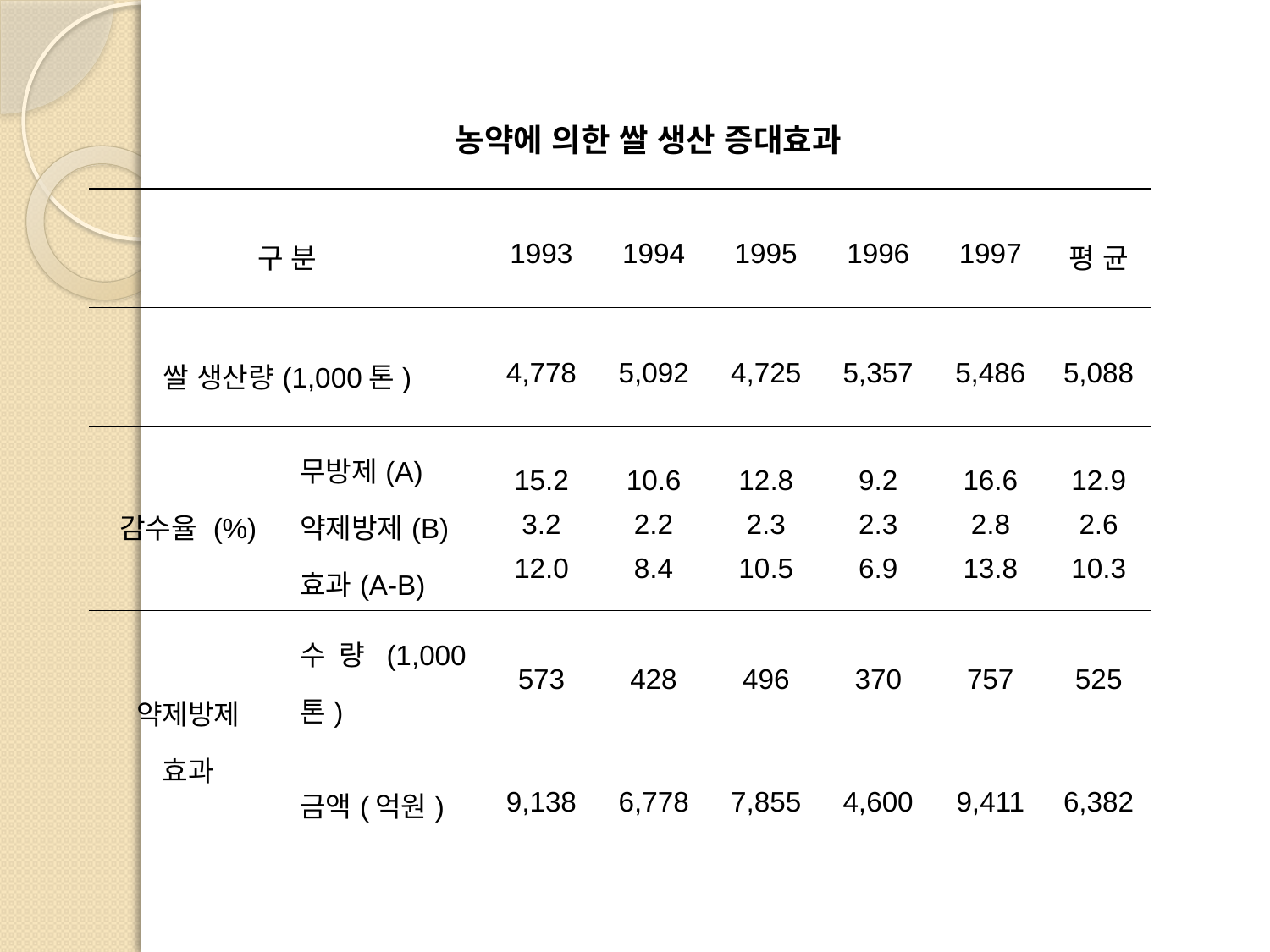

농약에 의한 쌀 생산 증대효과

| 구 분 |  | 1993 | 1994 | 1995 | 1996 | 1997 | 평 균 |
| --- | --- | --- | --- | --- | --- | --- | --- |
| 쌀 생산량(1,000톤) |  | 4,778 | 5,092 | 4,725 | 5,357 | 5,486 | 5,088 |
| 감수율 (%) | 무방제(A) 약제방제(B) 효과(A-B) | 15.2 3.2 12.0 | 10.6 2.2 8.4 | 12.8 2.3 10.5 | 9.2 2.3 6.9 | 16.6 2.8 13.8 | 12.9 2.6 10.3 |
| 약제방제 효과 | 수량(1,000톤) | 573 | 428 | 496 | 370 | 757 | 525 |
|  | 금액(억원) | 9,138 | 6,778 | 7,855 | 4,600 | 9,411 | 6,382 |